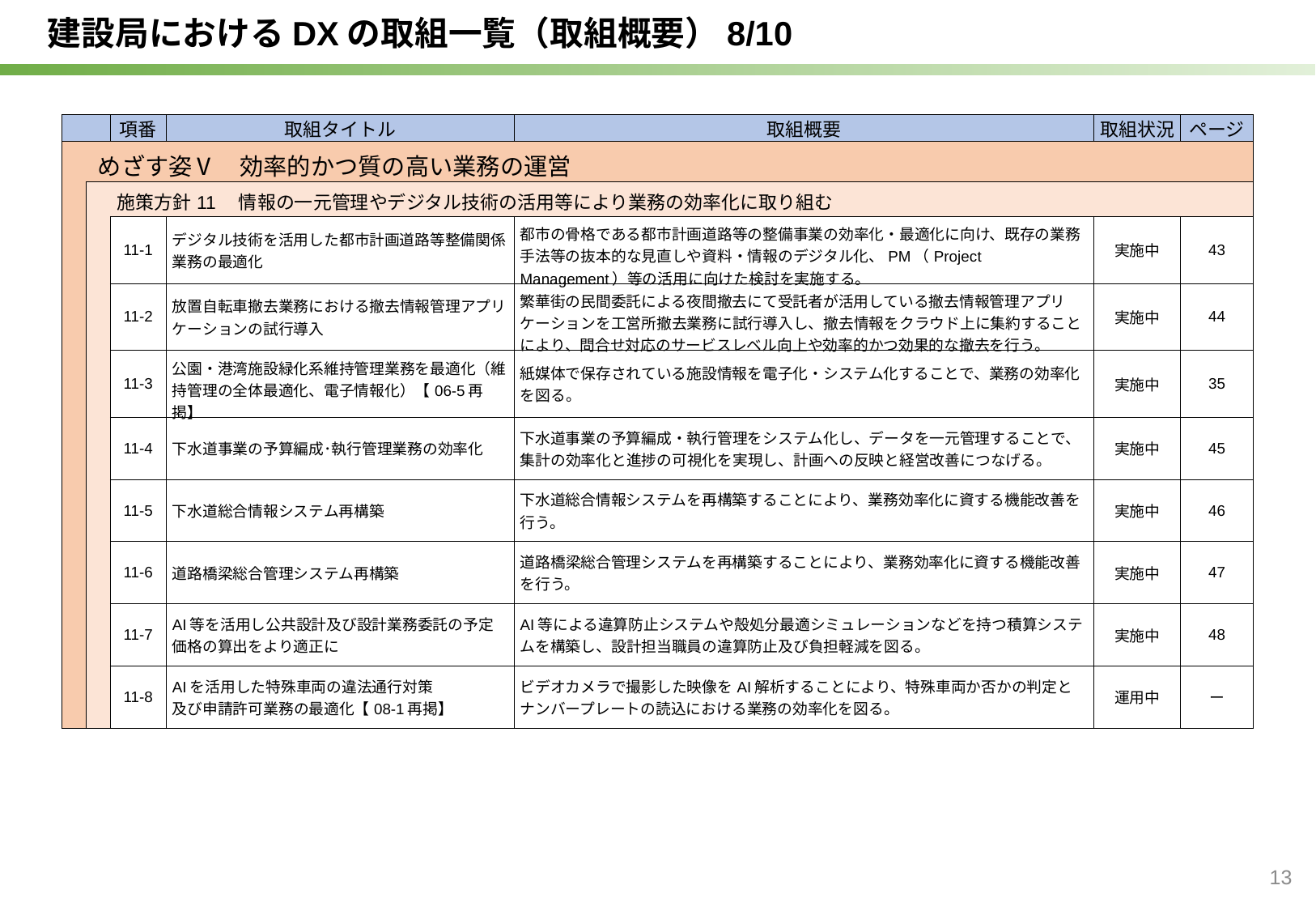

建設局におけるDXの取組一覧（取組概要）8/10
|  |  | 項番 | 取組タイトル | 取組概要 | 取組状況 | ページ |
| --- | --- | --- | --- | --- | --- | --- |
| めざす姿Ⅴ　効率的かつ質の高い業務の運営 |  |  |  |  |  |  |
|  | 施策方針11　情報の一元管理やデジタル技術の活用等により業務の効率化に取り組む |  |  |  |  |  |
|  |  | 11-1 | デジタル技術を活用した都市計画道路等整備関係業務の最適化 | 都市の骨格である都市計画道路等の整備事業の効率化・最適化に向け、既存の業務手法等の抜本的な見直しや資料・情報のデジタル化、PM（Project Management）等の活用に向けた検討を実施する。 | 実施中 | 43 |
|  |  | 11-2 | 放置自転車撤去業務における撤去情報管理アプリケーションの試行導入 | 繁華街の民間委託による夜間撤去にて受託者が活用している撤去情報管理アプリケーションを工営所撤去業務に試行導入し、撤去情報をクラウド上に集約することにより、問合せ対応のサービスレベル向上や効率的かつ効果的な撤去を行う。 | 実施中 | 44 |
|  |  | 11-3 | 公園・港湾施設緑化系維持管理業務を最適化（維持管理の全体最適化、電子情報化）【06-5再掲】 | 紙媒体で保存されている施設情報を電子化・システム化することで、業務の効率化を図る。 | 実施中 | 35 |
|  |  | 11-4 | 下水道事業の予算編成･執行管理業務の効率化 | 下水道事業の予算編成・執行管理をシステム化し、データを一元管理することで、集計の効率化と進捗の可視化を実現し、計画への反映と経営改善につなげる。 | 実施中 | 45 |
|  |  | 11-5 | 下水道総合情報システム再構築 | 下水道総合情報システムを再構築することにより、業務効率化に資する機能改善を行う。 | 実施中 | 46 |
|  |  | 11-6 | 道路橋梁総合管理システム再構築 | 道路橋梁総合管理システムを再構築することにより、業務効率化に資する機能改善を行う。 | 実施中 | 47 |
|  |  | 11-7 | AI等を活用し公共設計及び設計業務委託の予定価格の算出をより適正に | AI等による違算防止システムや殻処分最適シミュレーションなどを持つ積算システムを構築し、設計担当職員の違算防止及び負担軽減を図る。 | 実施中 | 48 |
|  |  | 11-8 | AIを活用した特殊車両の違法通行対策 及び申請許可業務の最適化【08-1再掲】 | ビデオカメラで撮影した映像をAI解析することにより、特殊車両か否かの判定とナンバープレートの読込における業務の効率化を図る。 | 運用中 | ー |
13